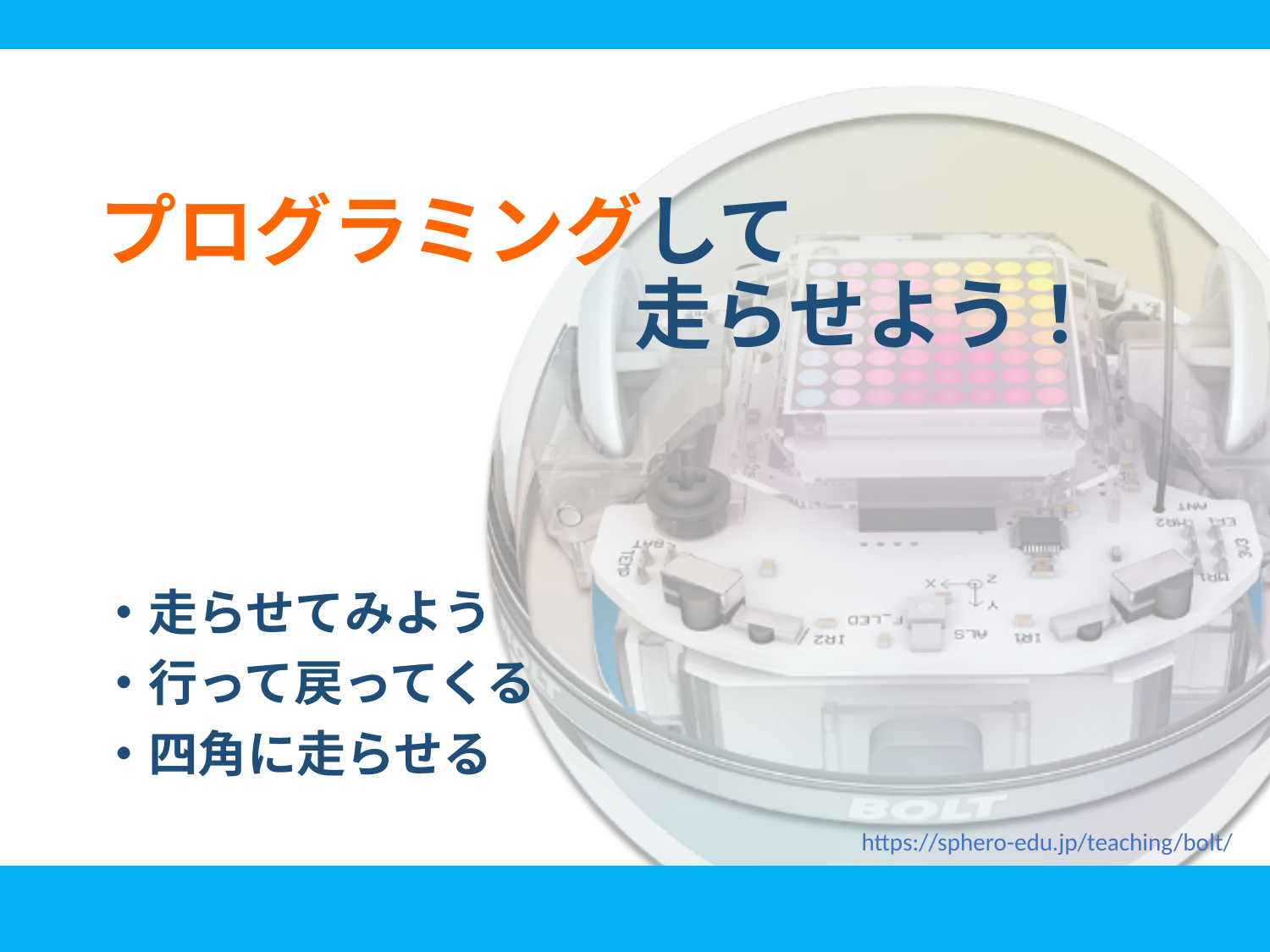

# プログラミングして 走らせよう！
・走らせてみよう
・行って戻ってくる
・四角に走らせる